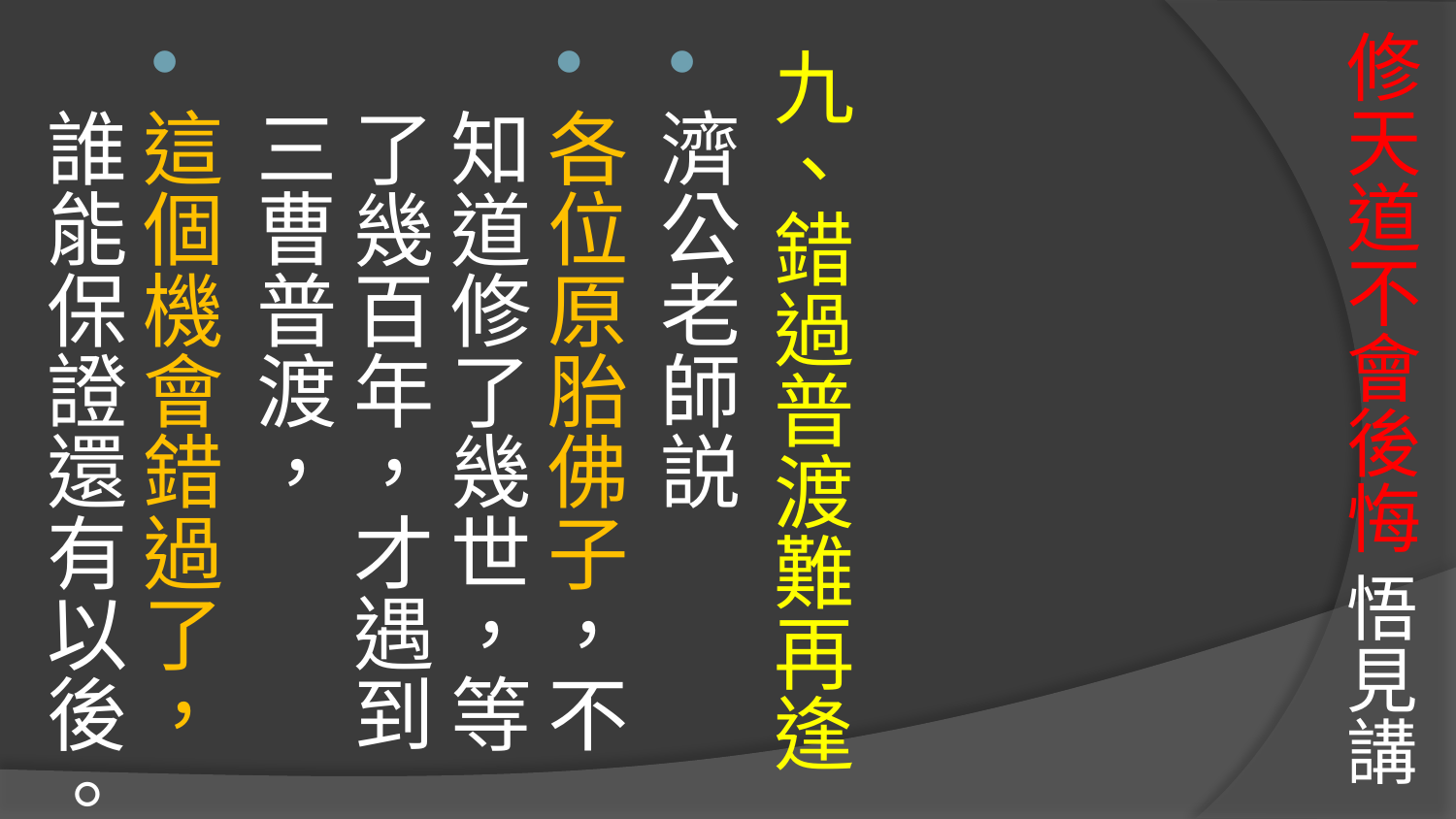

# 修天道不會後悔 悟見講
九、錯過普渡難再逢
濟公老師説
各位原胎佛子，不知道修了幾世，等了幾百年，才遇到三曹普渡，
這個機會錯過了，誰能保證還有以後。